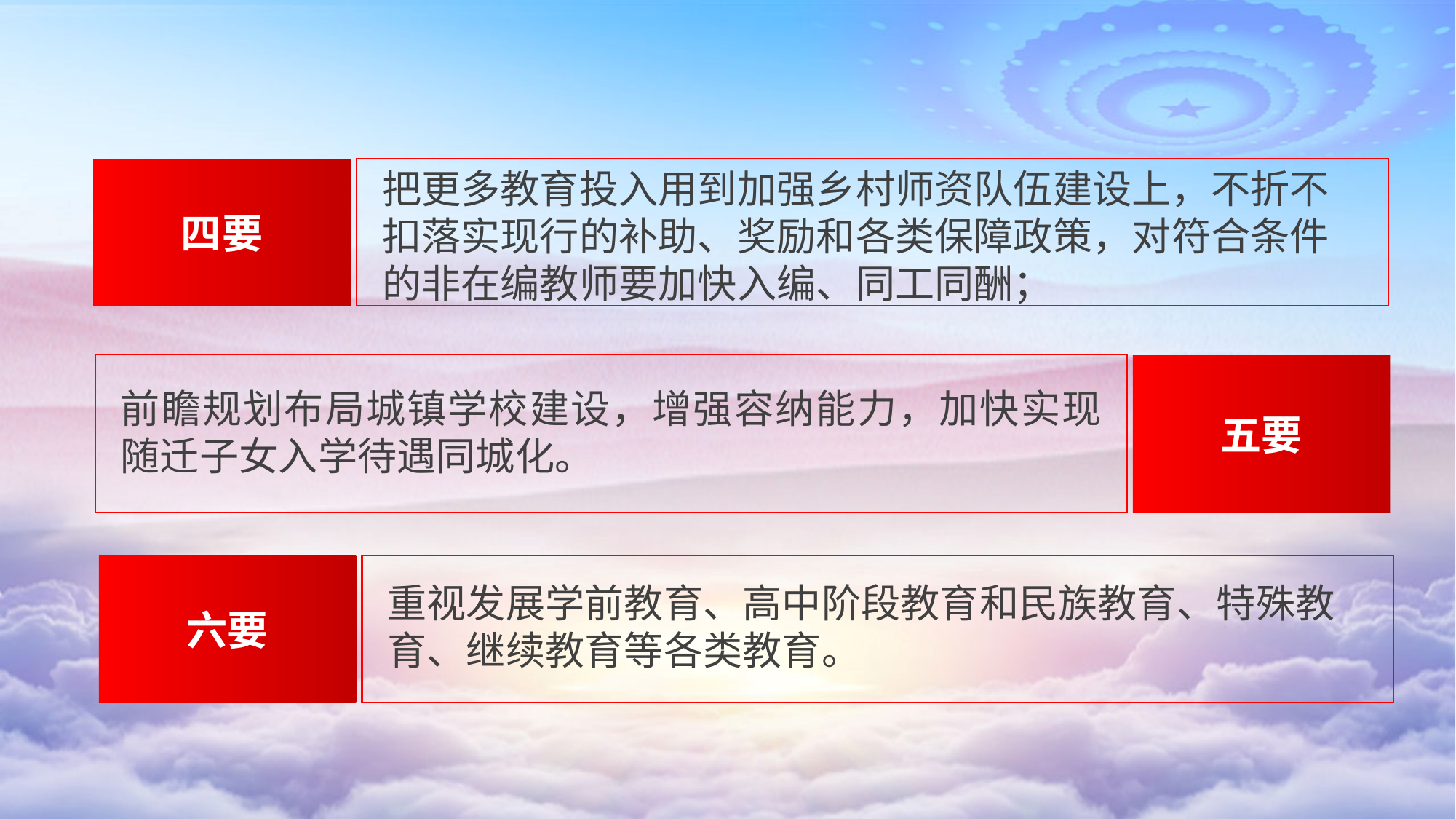

四要

把更多教育投入用到加强乡村师资队伍建设上，不折不扣落实现行的补助、奖励和各类保障政策，对符合条件的非在编教师要加快入编、同工同酬；

五要
前瞻规划布局城镇学校建设，增强容纳能力，加快实现随迁子女入学待遇同城化。
六要

重视发展学前教育、高中阶段教育和民族教育、特殊教育、继续教育等各类教育。